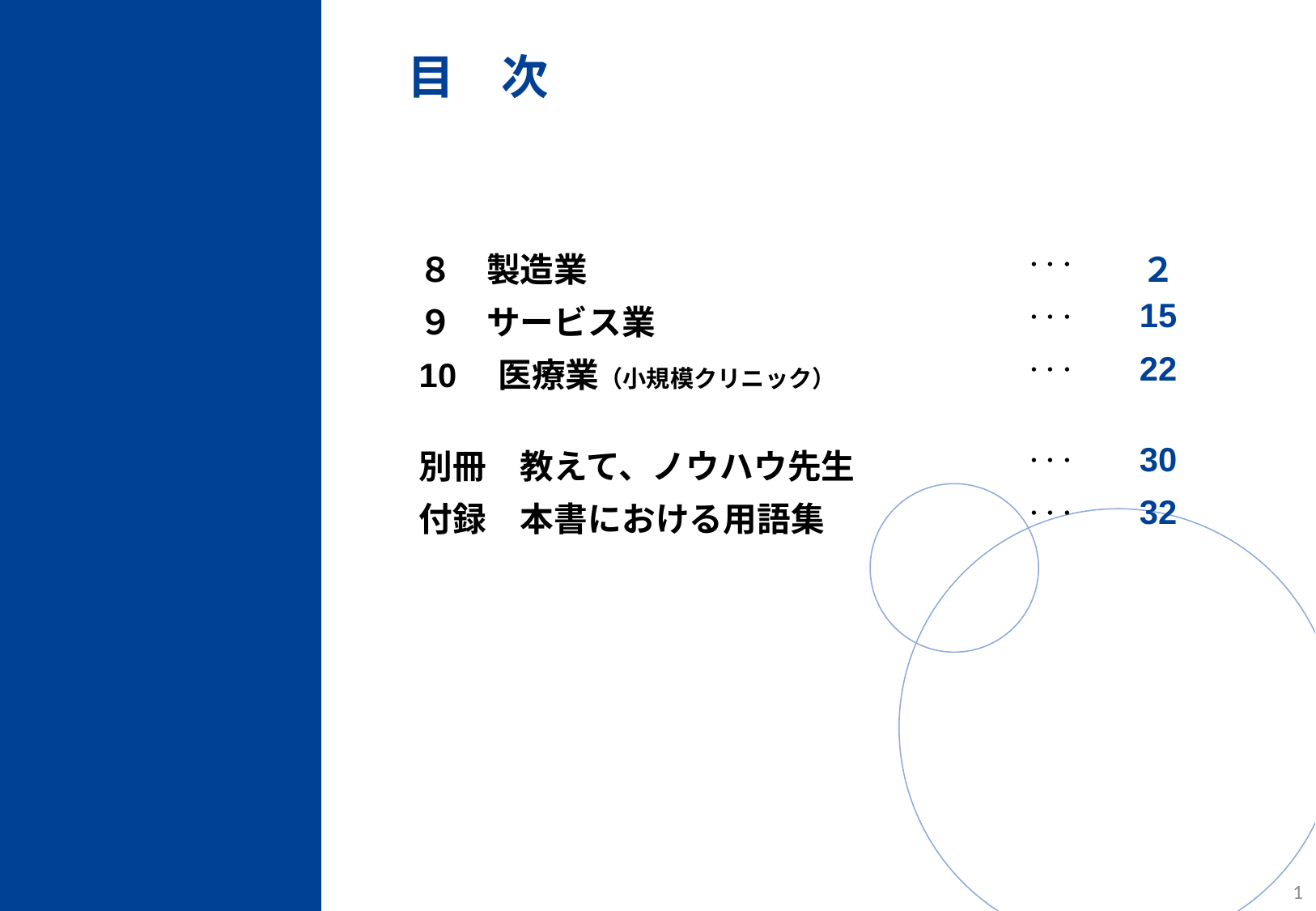

目　次
|  |  |  |
| --- | --- | --- |
| ８　製造業 | ・・・ | ２ |
| ９　サービス業 | ・・・ | 15 |
| 10　医療業（小規模クリニック） | ・・・ | 22 |
|  |  |  |
| 別冊　教えて、ノウハウ先生 | ・・・ | 30 |
| 付録　本書における用語集 | ・・・ | 32 |
1